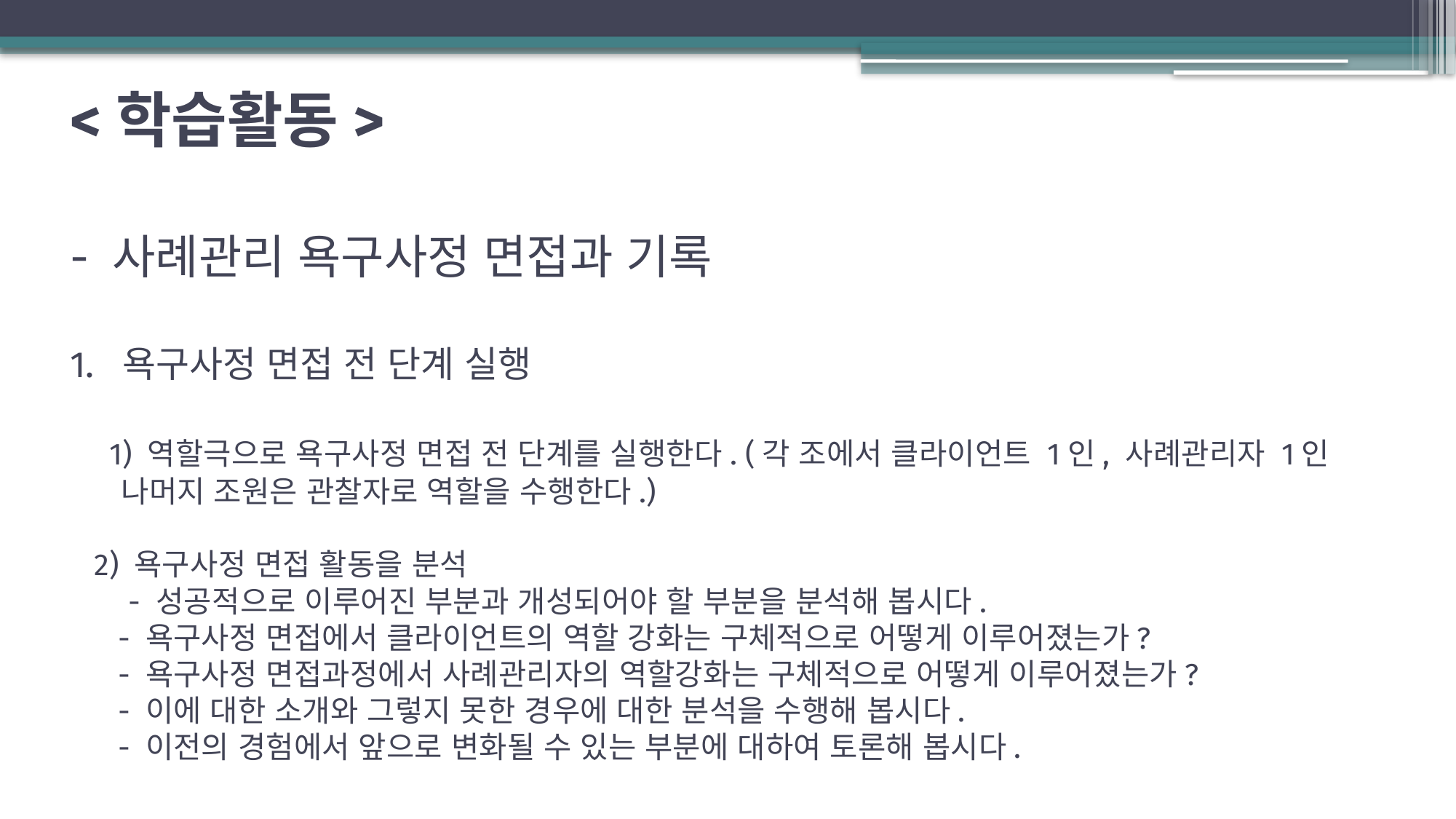

# <학습활동> - 사례관리 욕구사정 면접과 기록 1.  욕구사정 면접 전 단계 실행 1) 역할극으로 욕구사정 면접 전 단계를 실행한다. (각 조에서 클라이언트 1인, 사례관리자 1인 나머지 조원은 관찰자로 역할을 수행한다.) 2) 욕구사정 면접 활동을 분석 - 성공적으로 이루어진 부분과 개성되어야 할 부분을 분석해 봅시다. - 욕구사정 면접에서 클라이언트의 역할 강화는 구체적으로 어떻게 이루어졌는가? - 욕구사정 면접과정에서 사례관리자의 역할강화는 구체적으로 어떻게 이루어졌는가? - 이에 대한 소개와 그렇지 못한 경우에 대한 분석을 수행해 봅시다. - 이전의 경험에서 앞으로 변화될 수 있는 부분에 대하여 토론해 봅시다.